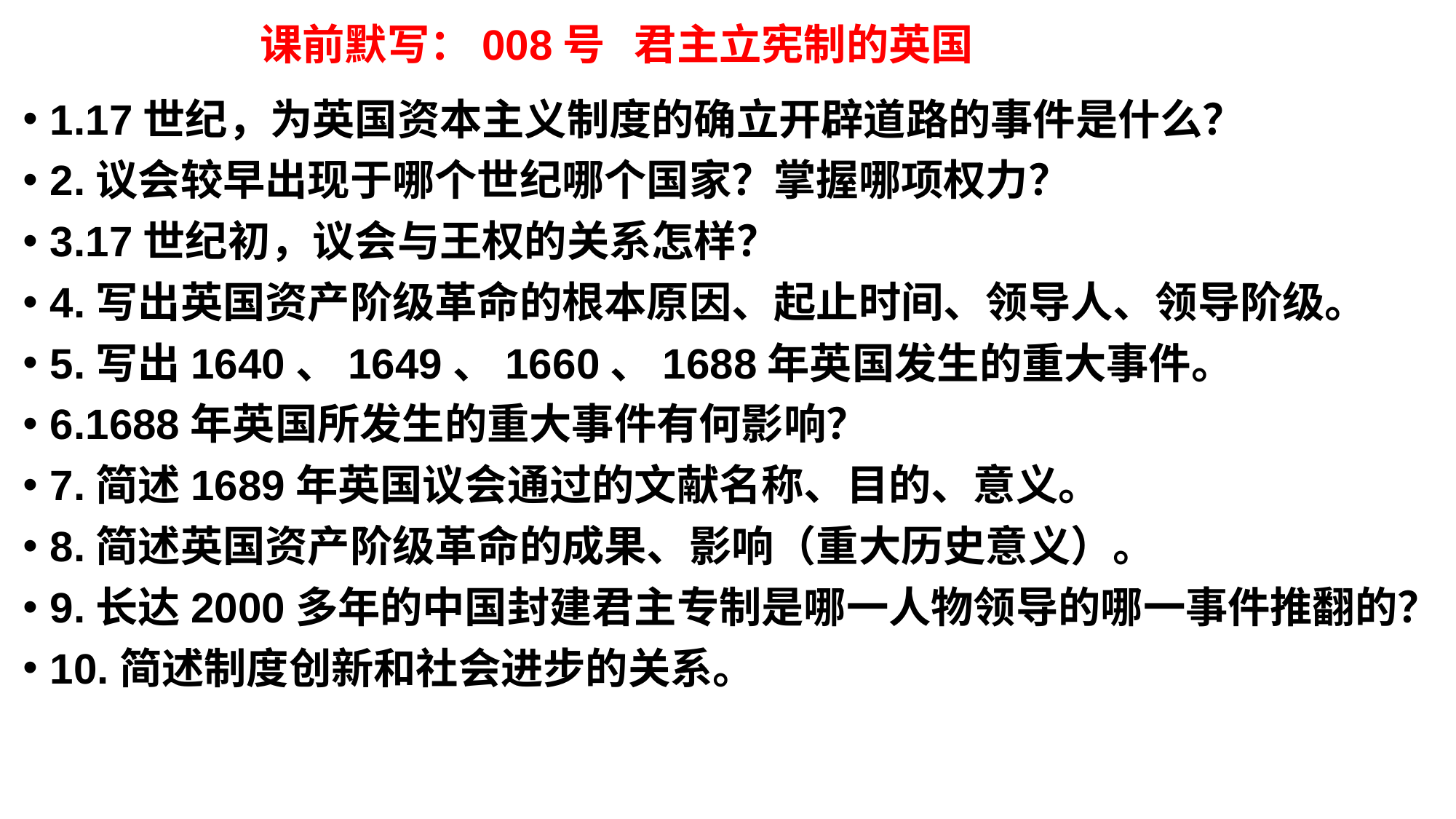

# 课前默写：008号   君主立宪制的英国
1.17世纪，为英国资本主义制度的确立开辟道路的事件是什么？
2.议会较早出现于哪个世纪哪个国家？掌握哪项权力？
3.17世纪初，议会与王权的关系怎样？
4.写出英国资产阶级革命的根本原因、起止时间、领导人、领导阶级。
5.写出1640、1649、1660、1688年英国发生的重大事件。
6.1688年英国所发生的重大事件有何影响？
7.简述1689年英国议会通过的文献名称、目的、意义。
8.简述英国资产阶级革命的成果、影响（重大历史意义）。
9.长达2000多年的中国封建君主专制是哪一人物领导的哪一事件推翻的？
10.简述制度创新和社会进步的关系。